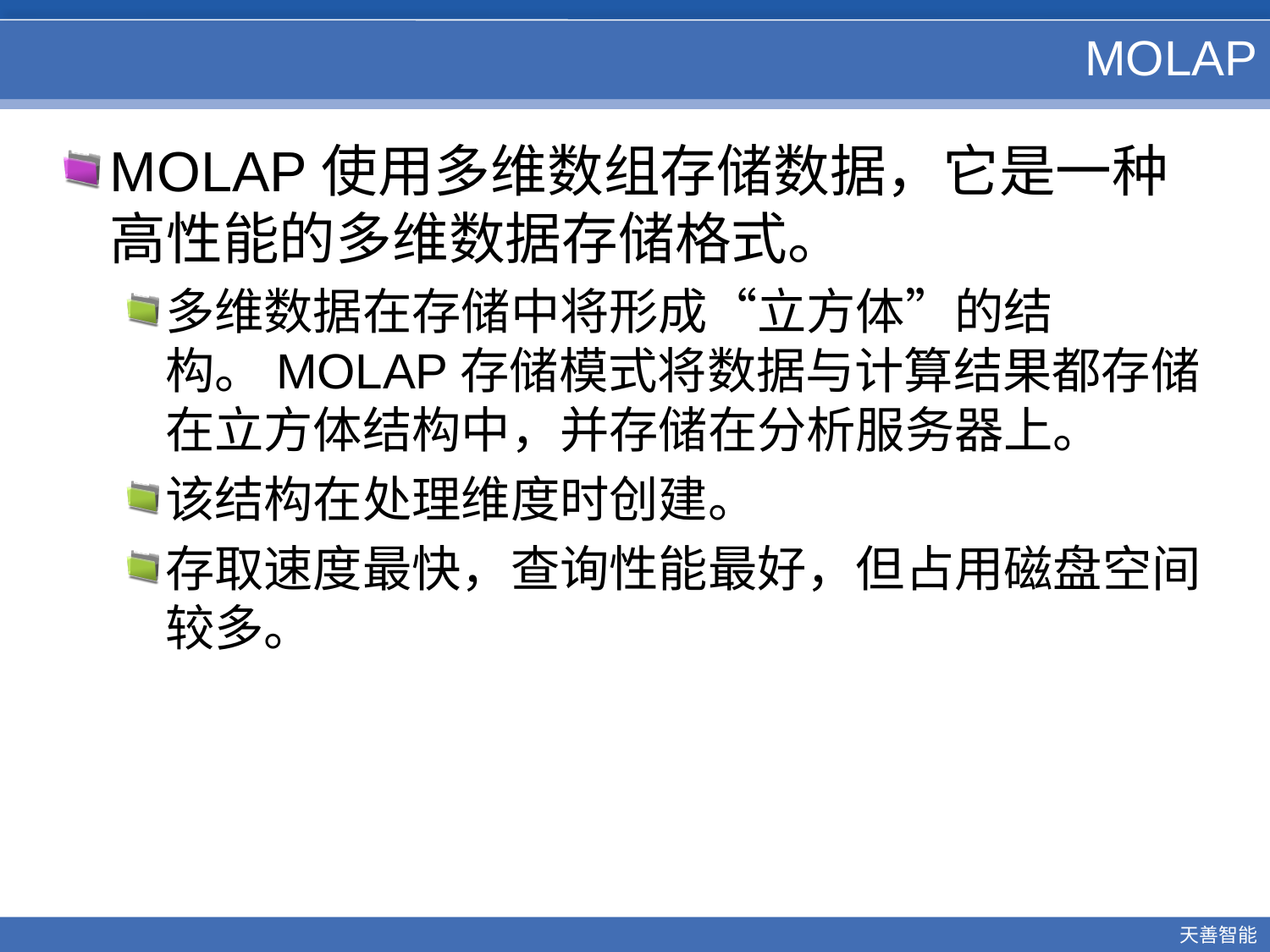

# MOLAP
MOLAP使用多维数组存储数据，它是一种高性能的多维数据存储格式。
多维数据在存储中将形成“立方体”的结构。MOLAP存储模式将数据与计算结果都存储在立方体结构中，并存储在分析服务器上。
该结构在处理维度时创建。
存取速度最快，查询性能最好，但占用磁盘空间较多。